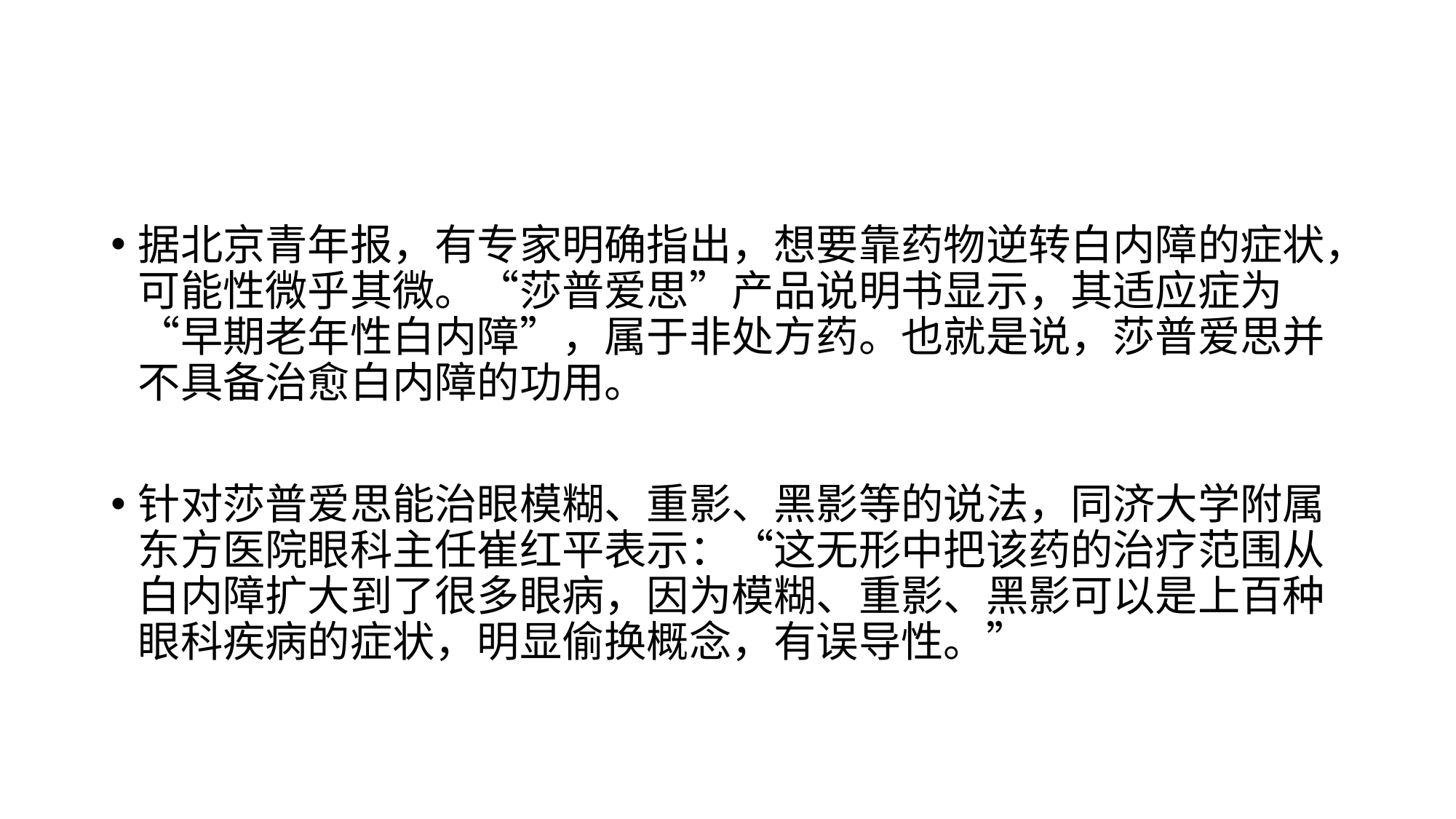

#
据北京青年报，有专家明确指出，想要靠药物逆转白内障的症状，可能性微乎其微。“莎普爱思”产品说明书显示，其适应症为“早期老年性白内障”，属于非处方药。也就是说，莎普爱思并不具备治愈白内障的功用。

针对莎普爱思能治眼模糊、重影、黑影等的说法，同济大学附属东方医院眼科主任崔红平表示：“这无形中把该药的治疗范围从白内障扩大到了很多眼病，因为模糊、重影、黑影可以是上百种眼科疾病的症状，明显偷换概念，有误导性。”